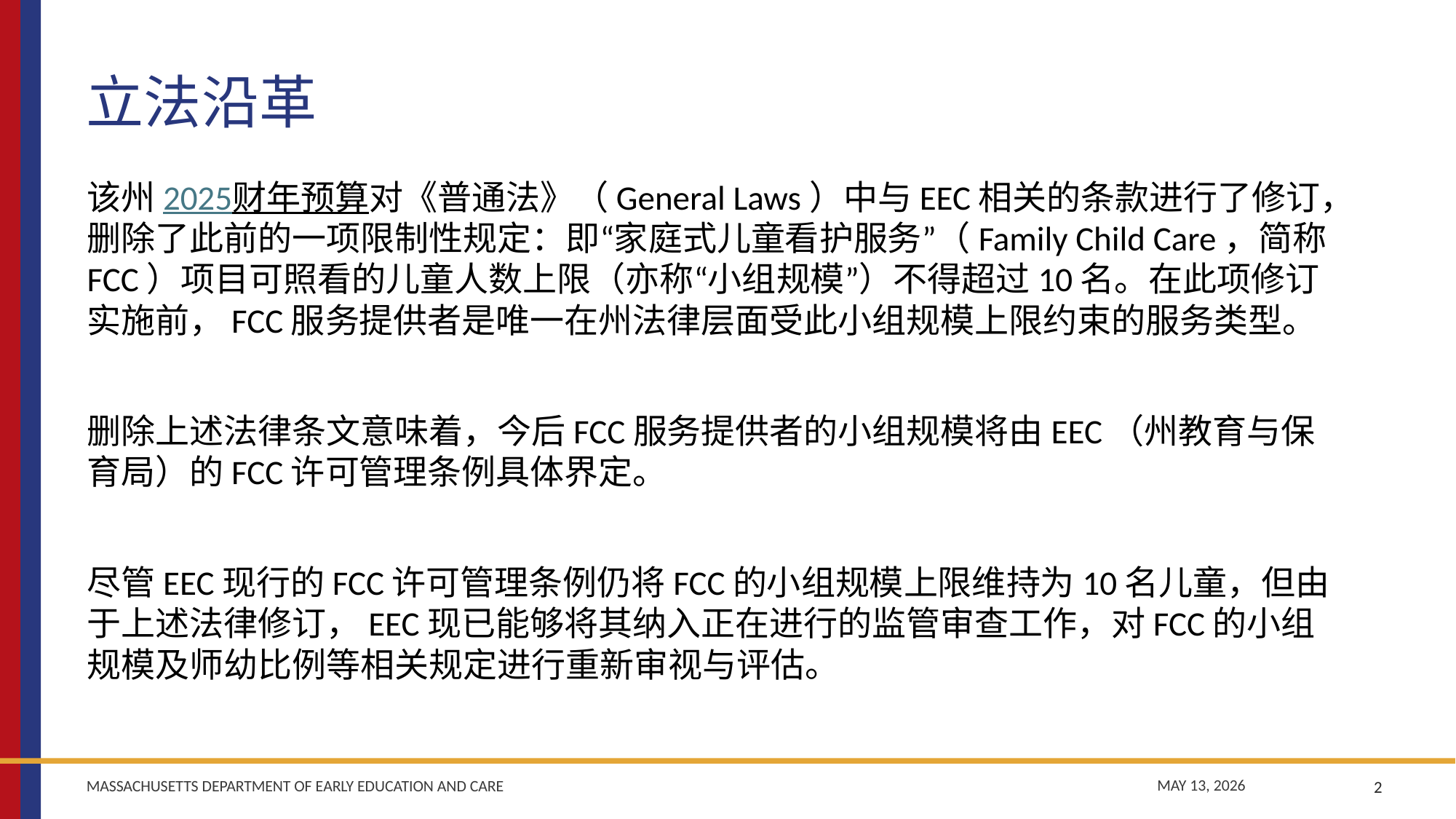

# 立法沿革
该州2025财年预算对《普通法》（General Laws）中与EEC相关的条款进行了修订，删除了此前的一项限制性规定：即“家庭式儿童看护服务”（Family Child Care，简称FCC）项目可照看的儿童人数上限（亦称“小组规模”）不得超过10名。在此项修订实施前，FCC服务提供者是唯一在州法律层面受此小组规模上限约束的服务类型。

删除上述法律条文意味着，今后FCC服务提供者的小组规模将由EEC（州教育与保育局）的FCC许可管理条例具体界定。

尽管EEC现行的FCC许可管理条例仍将FCC的小组规模上限维持为10名儿童，但由于上述法律修订，EEC现已能够将其纳入正在进行的监管审查工作，对FCC的小组规模及师幼比例等相关规定进行重新审视与评估。
2